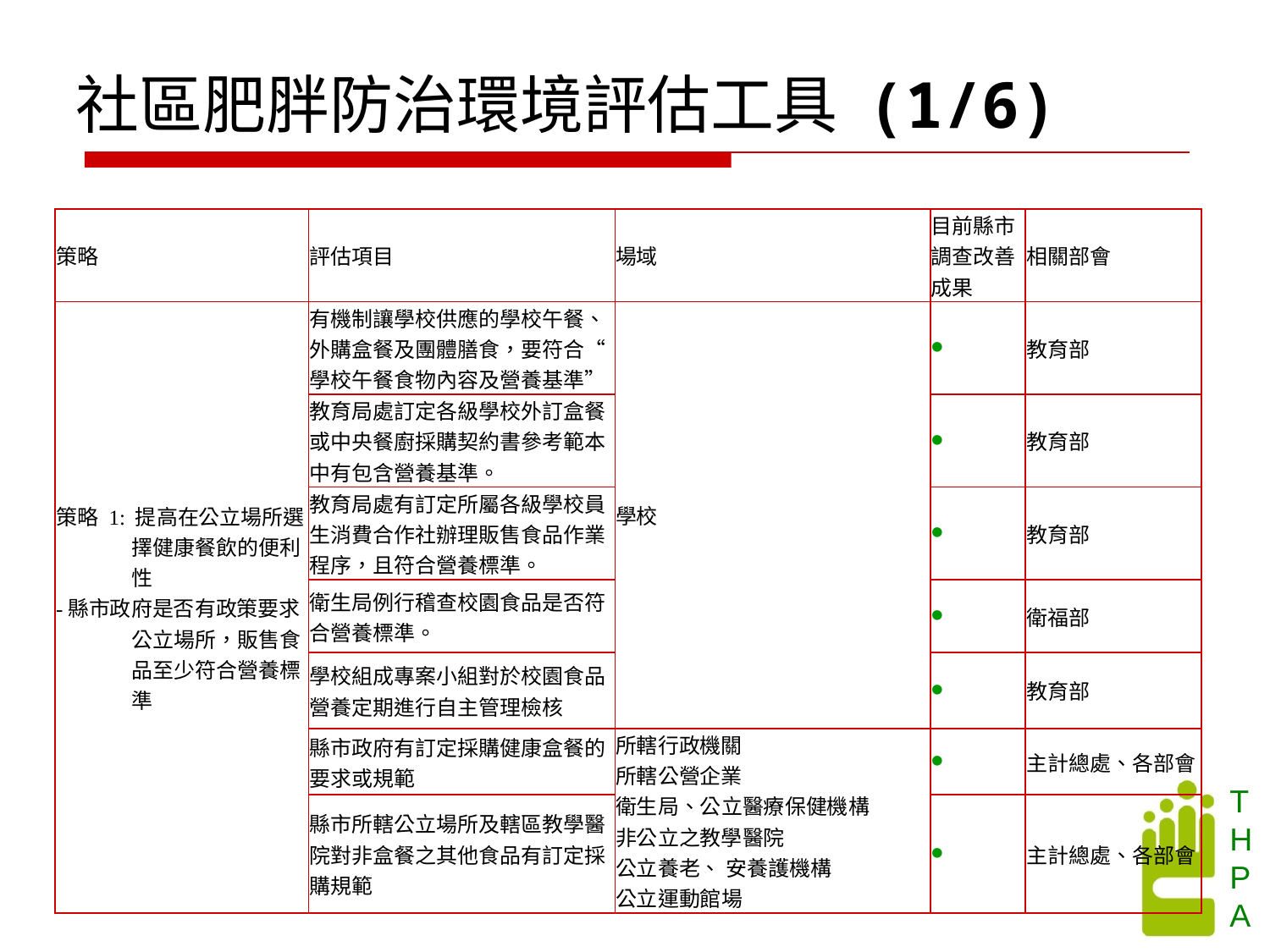

社區肥胖防治環境評估工具 (1/6)
| 策略 | 評估項目 | 場域 | 目前縣市調查改善成果 | 相關部會 |
| --- | --- | --- | --- | --- |
| 策略 1: 提高在公立場所選擇健康餐飲的便利性 -縣市政府是否有政策要求公立場所，販售食品至少符合營養標準 | 有機制讓學校供應的學校午餐、外購盒餐及團體膳食，要符合“學校午餐食物內容及營養基準” | 學校 | ● | 教育部 |
|  | 教育局處訂定各級學校外訂盒餐或中央餐廚採購契約書參考範本中有包含營養基準。 |  | ● | 教育部 |
|  | 教育局處有訂定所屬各級學校員生消費合作社辦理販售食品作業程序，且符合營養標準。 |  | ● | 教育部 |
|  | 衛生局例行稽查校園食品是否符合營養標準。 |  | ● | 衛福部 |
|  | 學校組成專案小組對於校園食品營養定期進行自主管理檢核 |  | ● | 教育部 |
|  | 縣市政府有訂定採購健康盒餐的要求或規範 | 所轄行政機關 所轄公營企業 衛生局、公立醫療保健機構 非公立之教學醫院 公立養老、 安養護機構 公立運動館場 | ● | 主計總處、各部會 |
|  | 縣市所轄公立場所及轄區教學醫院對非盒餐之其他食品有訂定採購規範 |  | ● | 主計總處、各部會 |